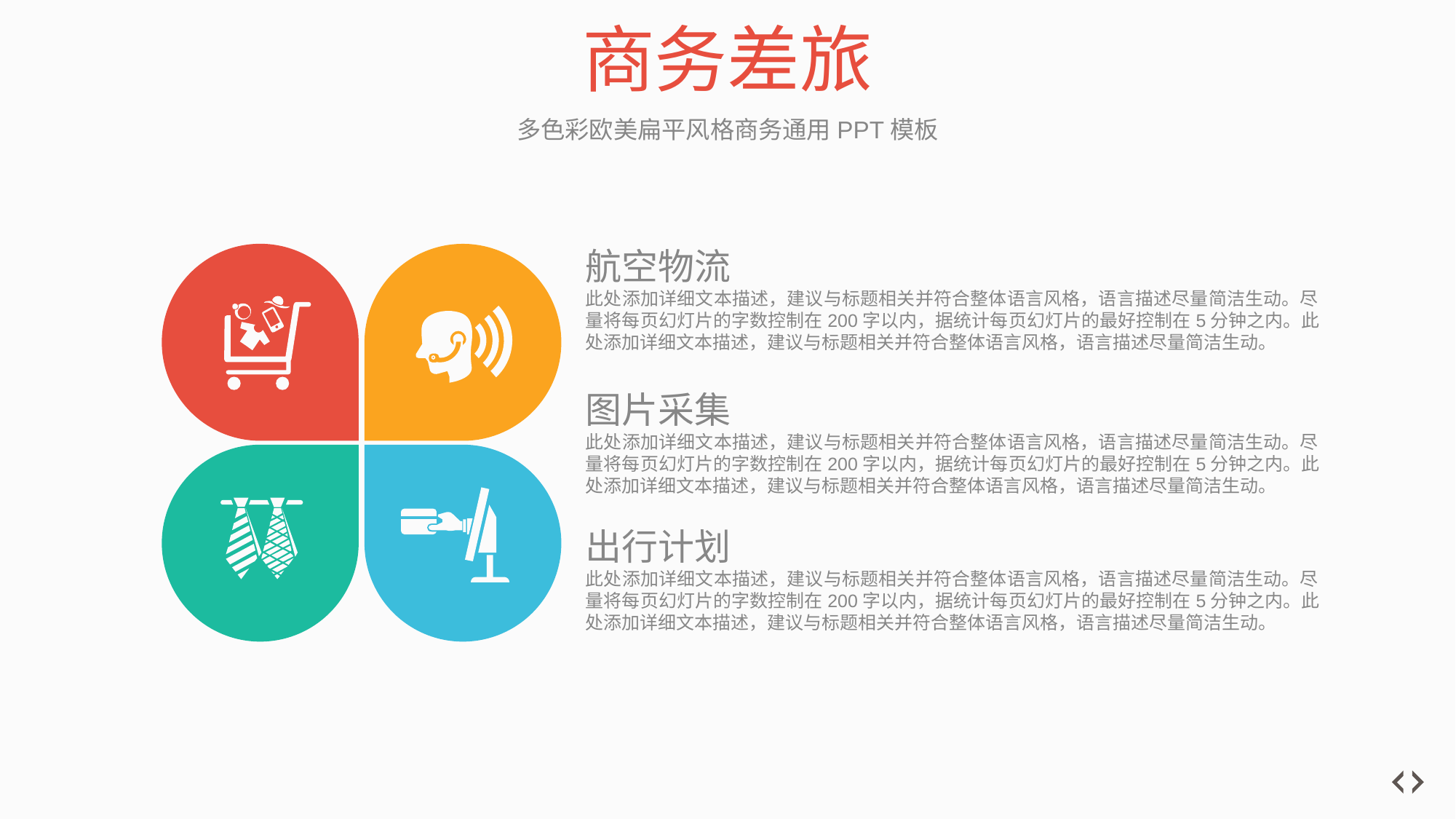

# 商务差旅
多色彩欧美扁平风格商务通用PPT模板
航空物流
此处添加详细文本描述，建议与标题相关并符合整体语言风格，语言描述尽量简洁生动。尽量将每页幻灯片的字数控制在200字以内，据统计每页幻灯片的最好控制在5分钟之内。此处添加详细文本描述，建议与标题相关并符合整体语言风格，语言描述尽量简洁生动。

图片采集
此处添加详细文本描述，建议与标题相关并符合整体语言风格，语言描述尽量简洁生动。尽量将每页幻灯片的字数控制在200字以内，据统计每页幻灯片的最好控制在5分钟之内。此处添加详细文本描述，建议与标题相关并符合整体语言风格，语言描述尽量简洁生动。

出行计划
此处添加详细文本描述，建议与标题相关并符合整体语言风格，语言描述尽量简洁生动。尽量将每页幻灯片的字数控制在200字以内，据统计每页幻灯片的最好控制在5分钟之内。此处添加详细文本描述，建议与标题相关并符合整体语言风格，语言描述尽量简洁生动。
12